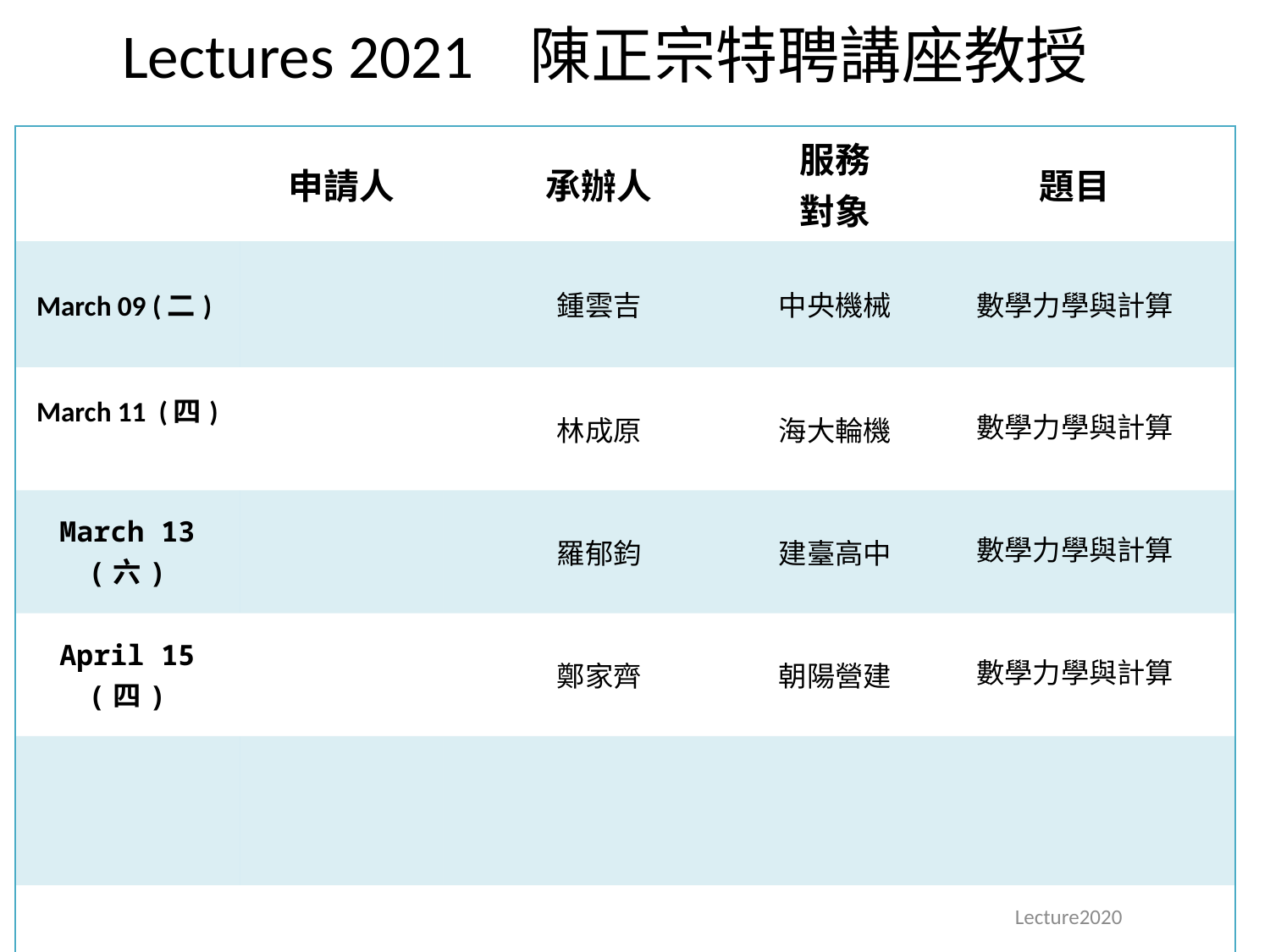

# Lectures 2021   陳正宗特聘講座教授
|  | 申請人 | 承辦人 | 服務 對象 | 題目 |
| --- | --- | --- | --- | --- |
| March 09 (二) |  | 鍾雲吉 | 中央機械 | 數學力學與計算 |
| March 11 (四) |  | 林成原 | 海大輪機 | 數學力學與計算 |
| March 13 (六) |  | 羅郁鈞 | 建臺高中 | 數學力學與計算 |
| April 15 (四) |  | 鄭家齊 | 朝陽營建 | 數學力學與計算 |
|  |  |  |  |  |
|  |  |  |  |  |
|  |  |  |  |  |
|  |  |  |  |  |
Lecture2020